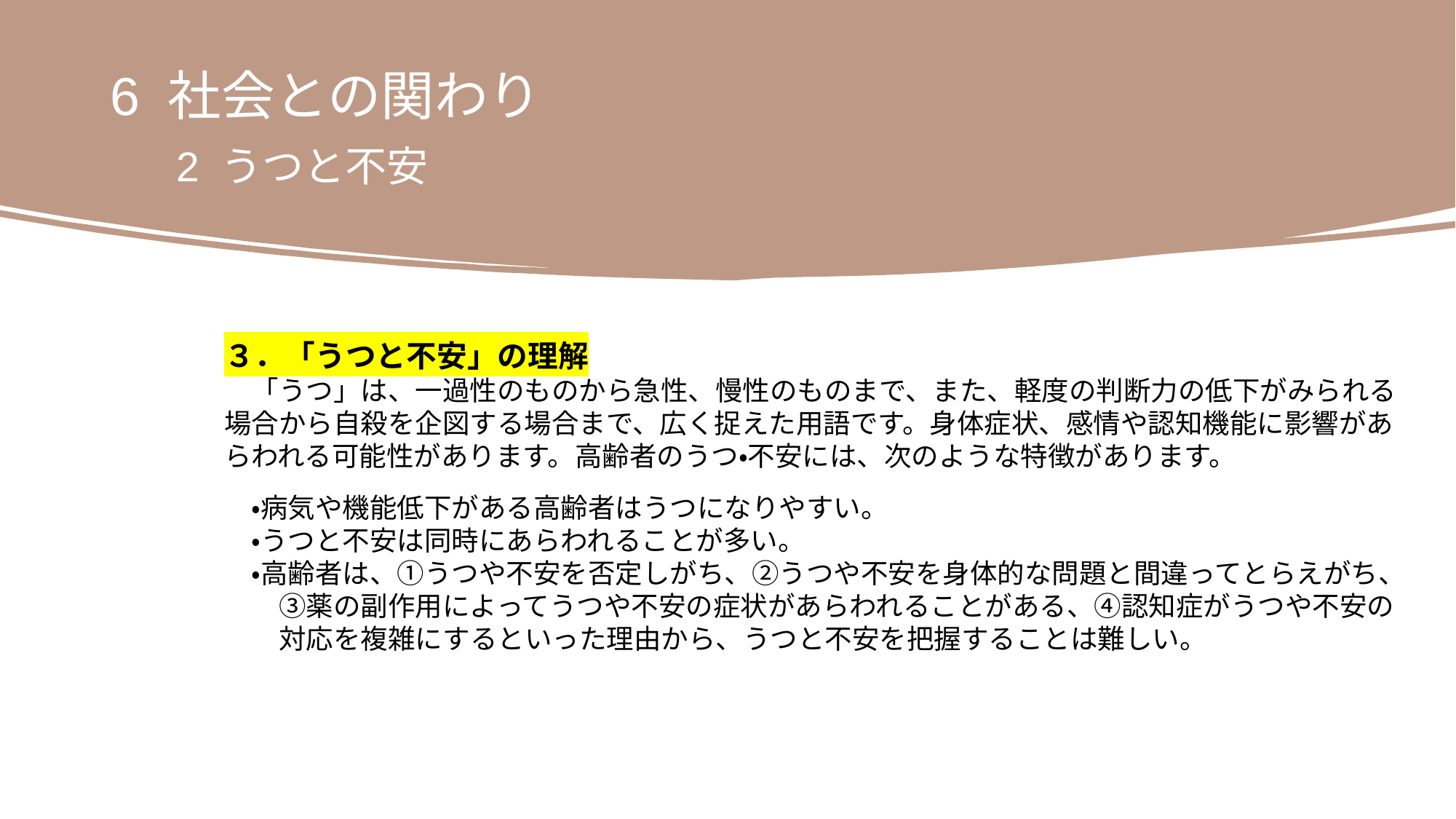

6 社会との関わり
　2 うつと不安

３．「うつと不安」の理解
　「うつ」は、一過性のものから急性、慢性のものまで、また、軽度の判断力の低下がみられる場合から自殺を企図する場合まで、広く捉えた用語です。身体症状、感情や認知機能に影響があらわれる可能性があります。高齢者のうつ・不安には、次のような特徴があります。

　・病気や機能低下がある高齢者はうつになりやすい。
　・うつと不安は同時にあらわれることが多い。
　・高齢者は、①うつや不安を否定しがち、②うつや不安を身体的な問題と間違ってとらえがち、
　　③薬の副作用によってうつや不安の症状があらわれることがある、④認知症がうつや不安の
　　対応を複雑にするといった理由から、うつと不安を把握することは難しい。